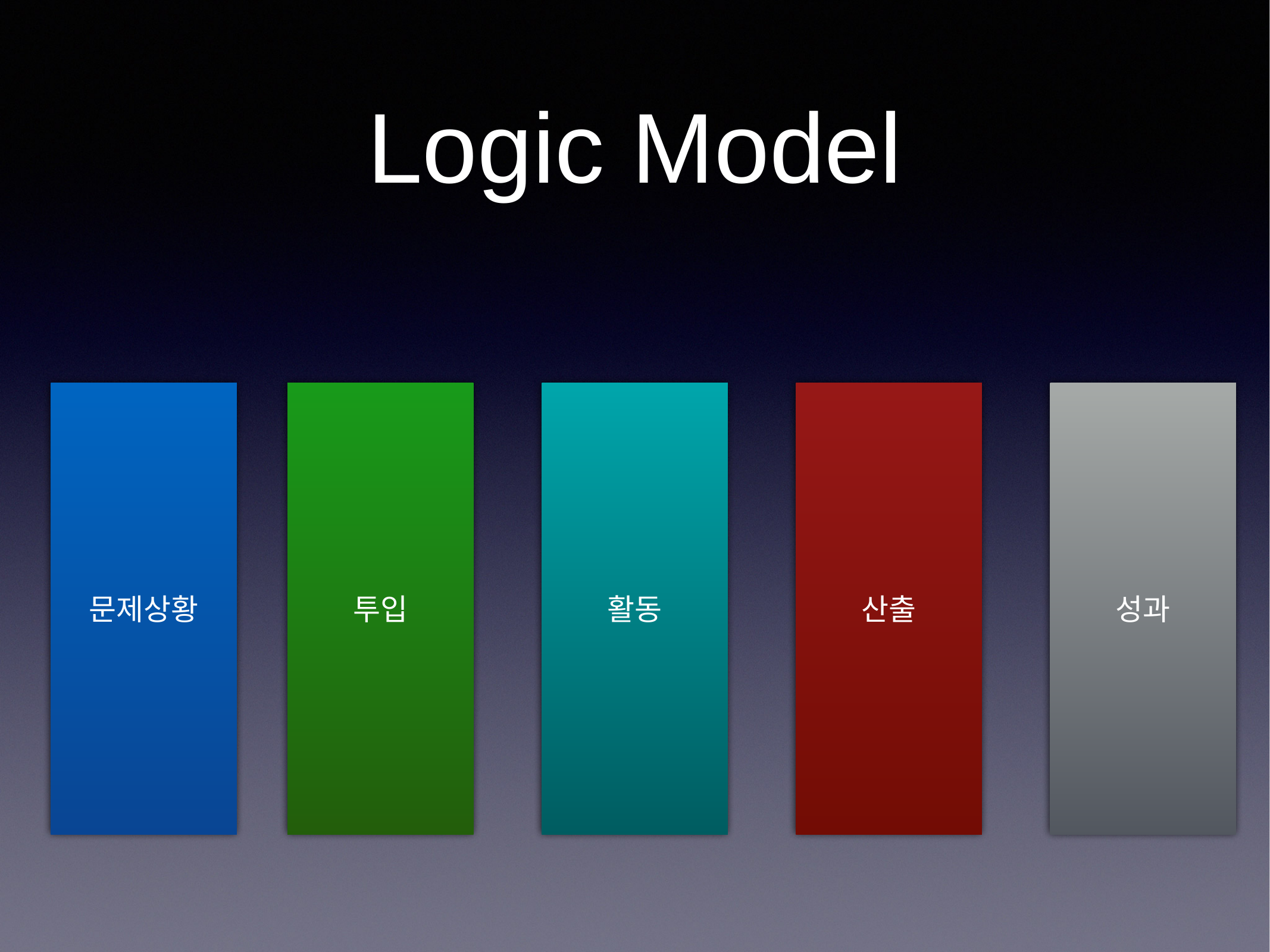

# Logic Model
문제상황
투입
활동
산출
성과